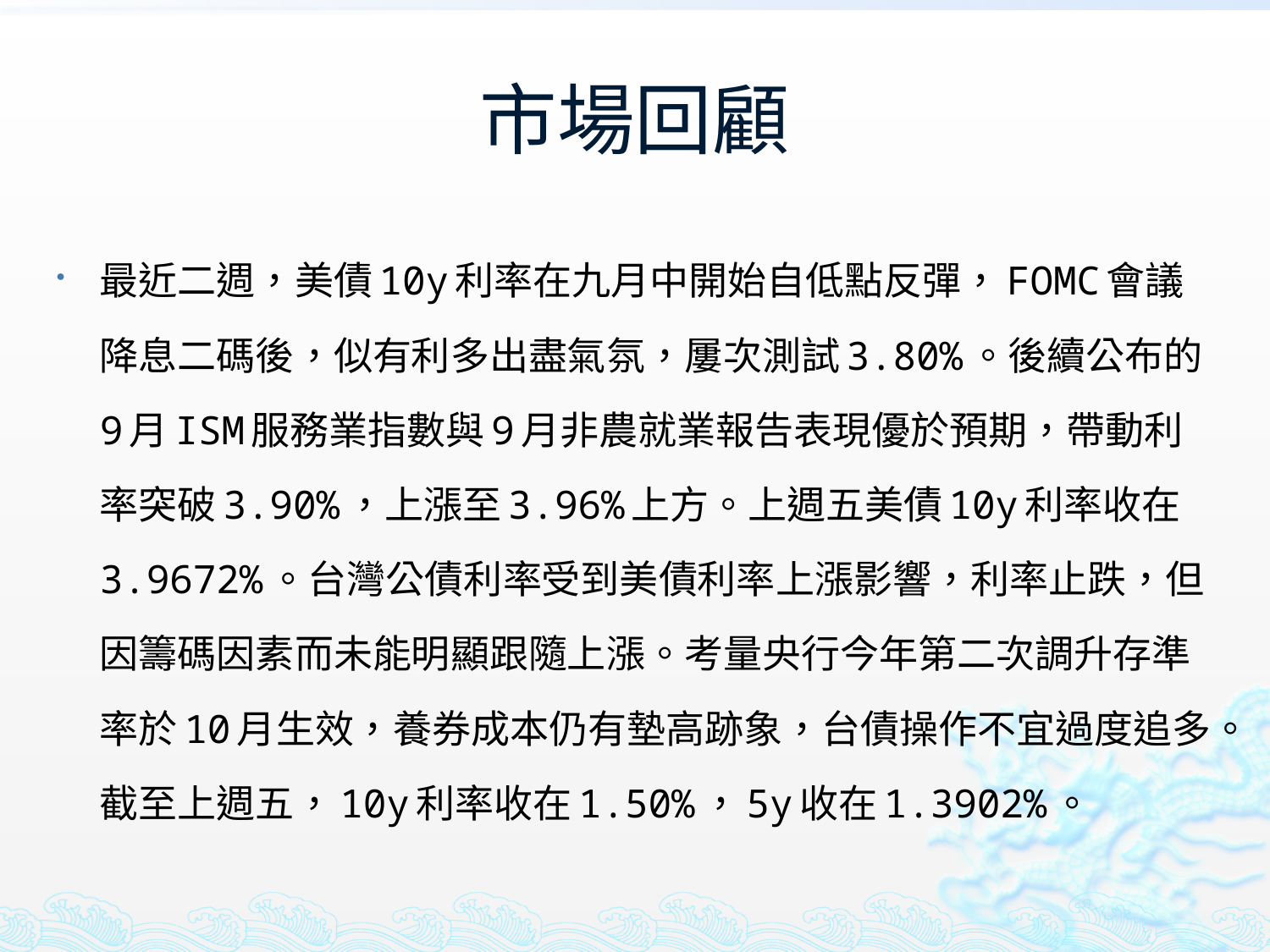

# 市場回顧
最近二週，美債10y利率在九月中開始自低點反彈，FOMC會議降息二碼後，似有利多出盡氣氛，屢次測試3.80%。後續公布的9月ISM服務業指數與9月非農就業報告表現優於預期，帶動利率突破3.90%，上漲至3.96%上方。上週五美債10y利率收在3.9672%。台灣公債利率受到美債利率上漲影響，利率止跌，但因籌碼因素而未能明顯跟隨上漲。考量央行今年第二次調升存準率於10月生效，養券成本仍有墊高跡象，台債操作不宜過度追多。截至上週五，10y利率收在1.50%，5y收在1.3902%。